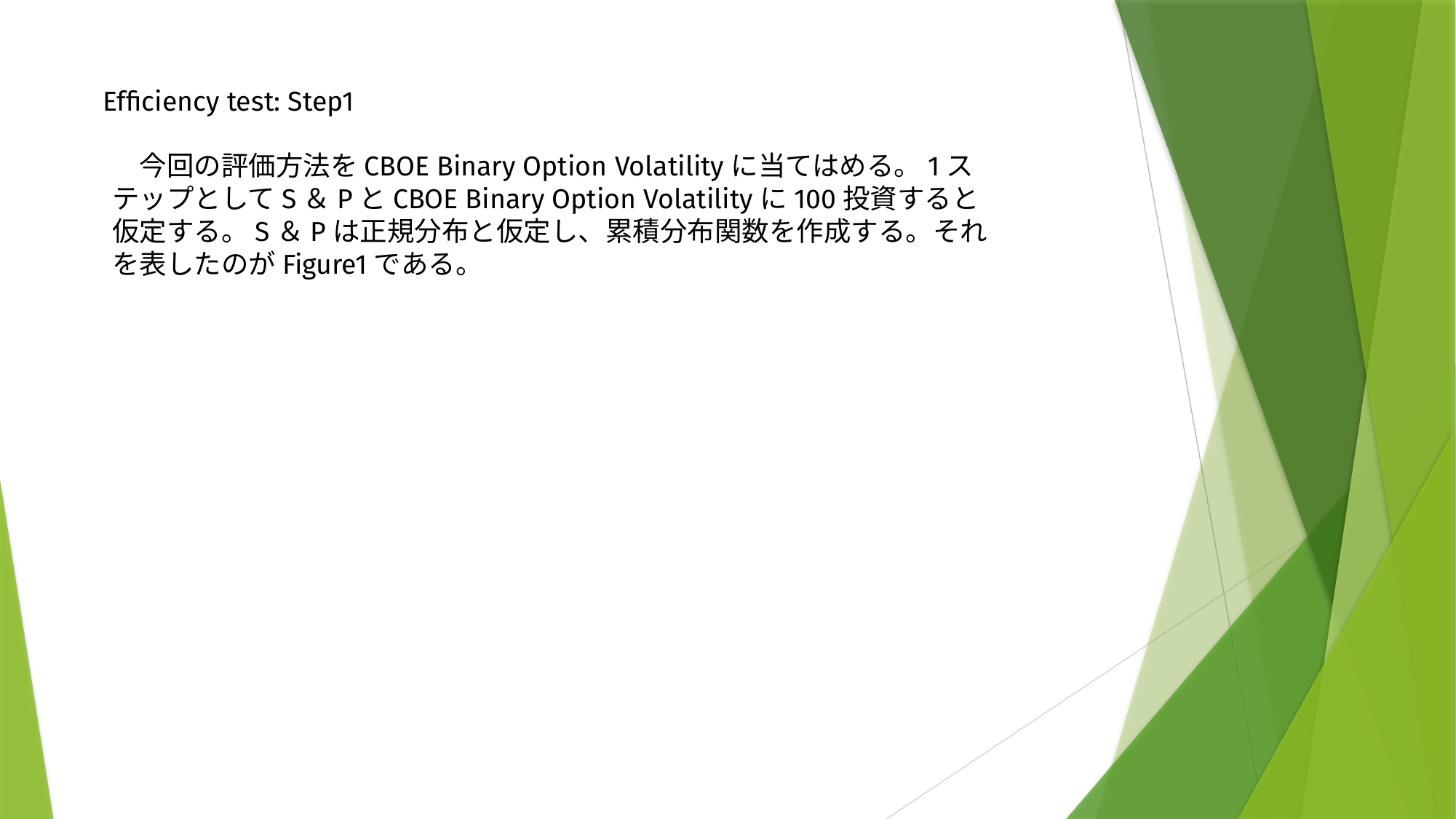

Efficiency test: Step1
　今回の評価方法をCBOE Binary Option Volatilityに当てはめる。1ステップとしてS＆PとCBOE Binary Option Volatilityに100投資すると仮定する。S＆Pは正規分布と仮定し、累積分布関数を作成する。それを表したのがFigure1である。